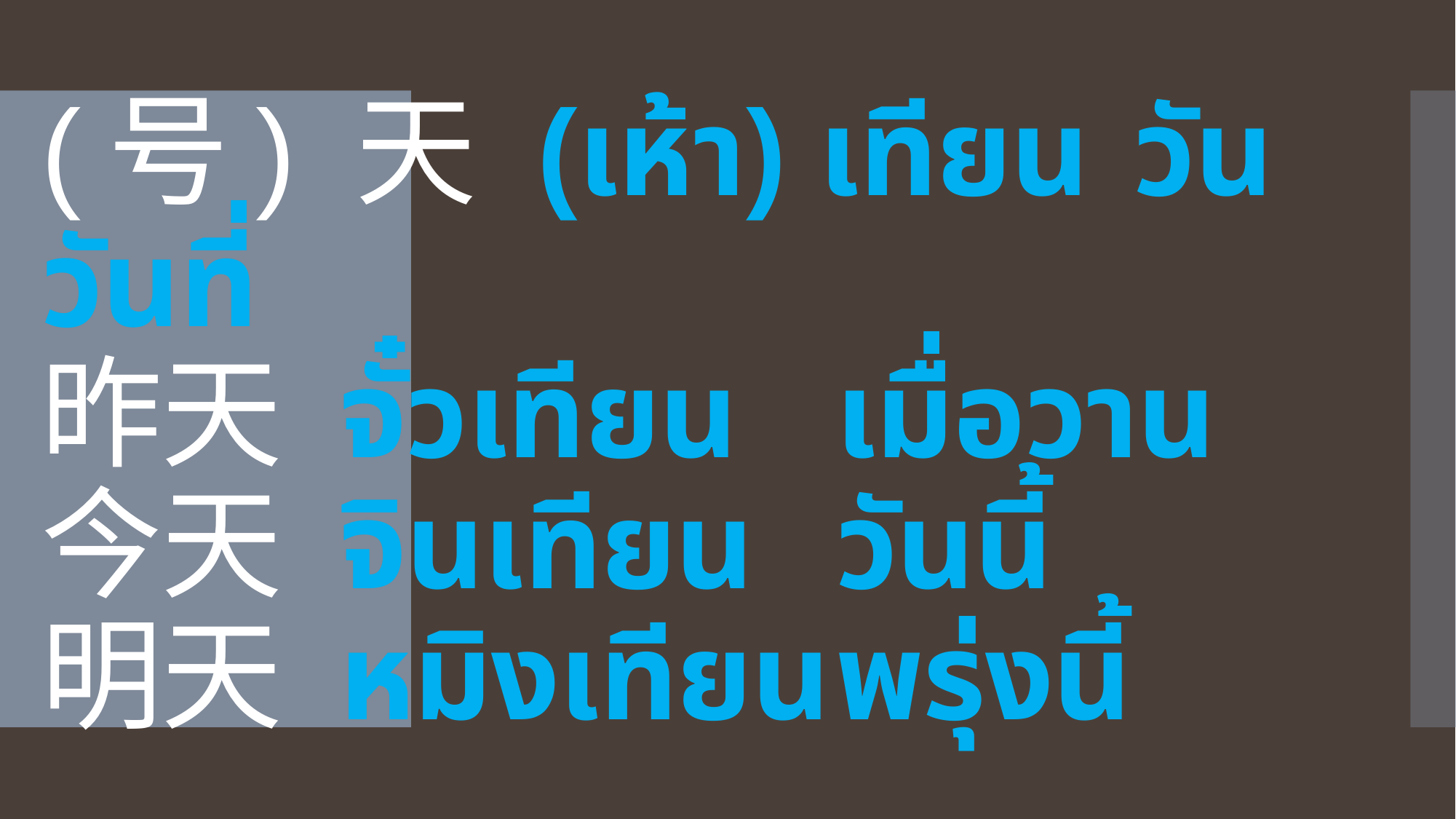

# (号) 天	(เห้า) เทียน	วัน วันที่ 昨天		จั๋วเทียน		เมื่อวาน 今天		จินเทียน		วันนี้ 明天		หมิงเทียน		พรุ่งนี้